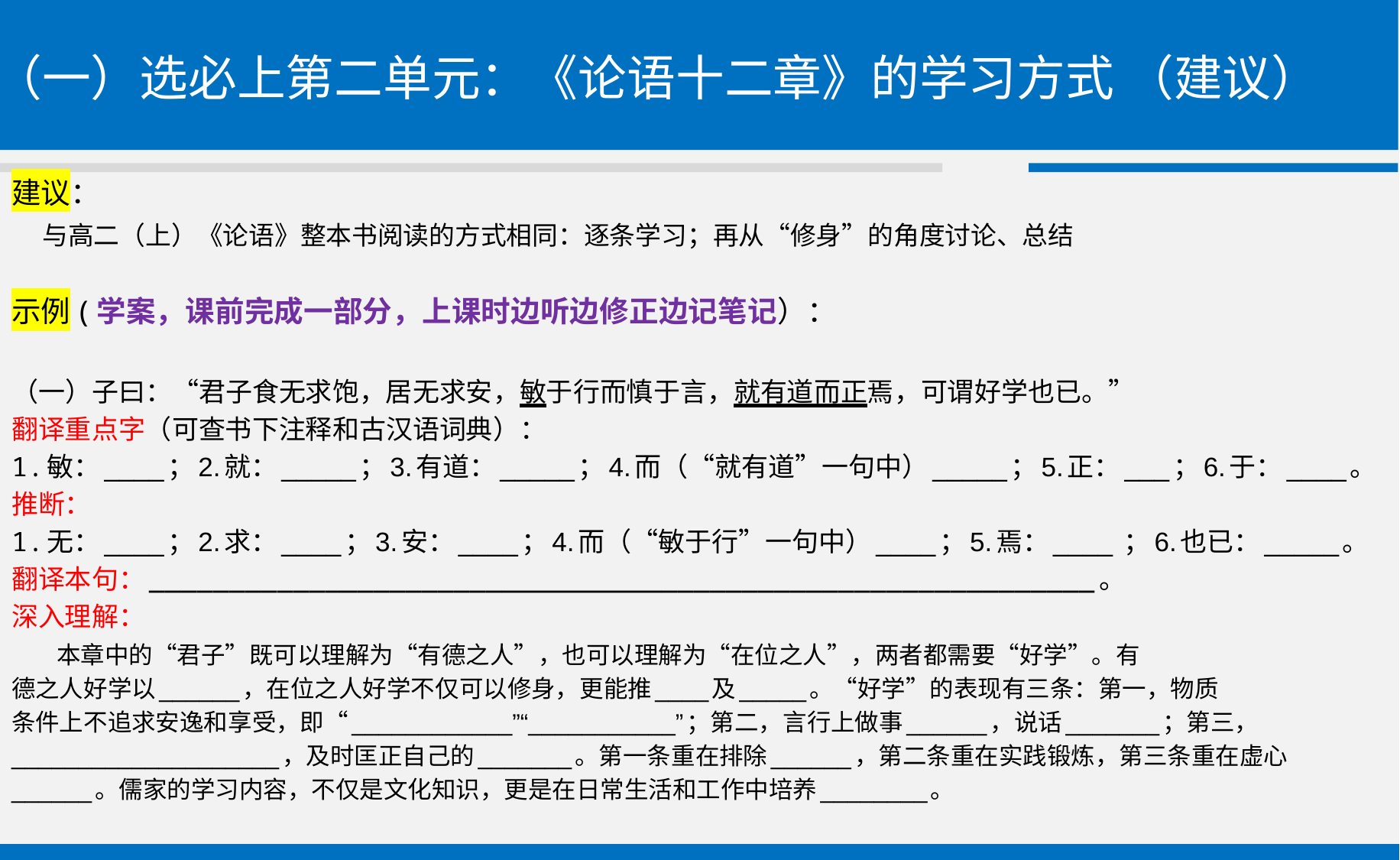

# （一）选必上第二单元：《论语十二章》的学习方式 （建议）
建议：
    与高二（上）《论语》整本书阅读的方式相同：逐条学习；再从“修身”的角度讨论、总结

示例(学案，课前完成一部分，上课时边听边修正边记笔记）：

（一）子曰：“君子食无求饱，居无求安，敏于行而慎于言，就有道而正焉，可谓好学也已。”
翻译重点字（可查书下注释和古汉语词典）：
1.敏：____；2.就：_____；3.有道：_____；4.而（“就有道”一句中）_____；5.正：___；6.于：____。
推断：
1.无：____；2.求：____；3.安：____；4.而（“敏于行”一句中）____；5.焉：____ ；6.也已：_____。
翻译本句：___________________________________________________________。
深入理解：
       本章中的“君子”既可以理解为“有德之人”，也可以理解为“在位之人”，两者都需要“好学”。有
德之人好学以______，在位之人好学不仅可以修身，更能推____及_____。“好学”的表现有三条：第一，物质
条件上不追求安逸和享受，即“____________”“___________”；第二，言行上做事______，说话_______；第三，
____________________，及时匡正自己的_______。第一条重在排除______，第二条重在实践锻炼，第三条重在虚心
______。儒家的学习内容，不仅是文化知识，更是在日常生活和工作中培养________。